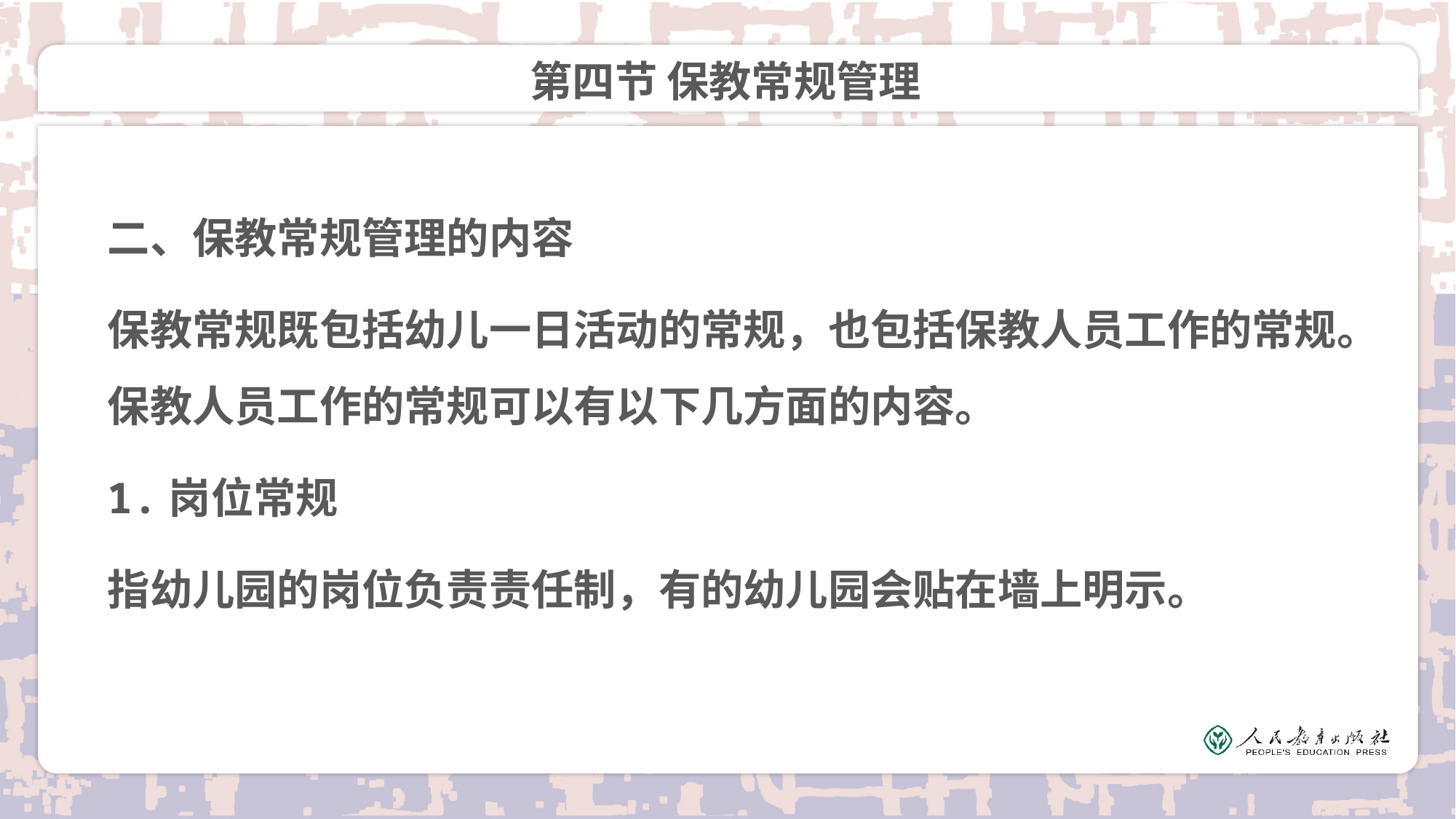

# 第四节 保教常规管理
二、保教常规管理的内容
保教常规既包括幼儿一日活动的常规，也包括保教人员工作的常规。保教人员工作的常规可以有以下几方面的内容。
1.岗位常规
指幼儿园的岗位负责责任制，有的幼儿园会贴在墙上明示。